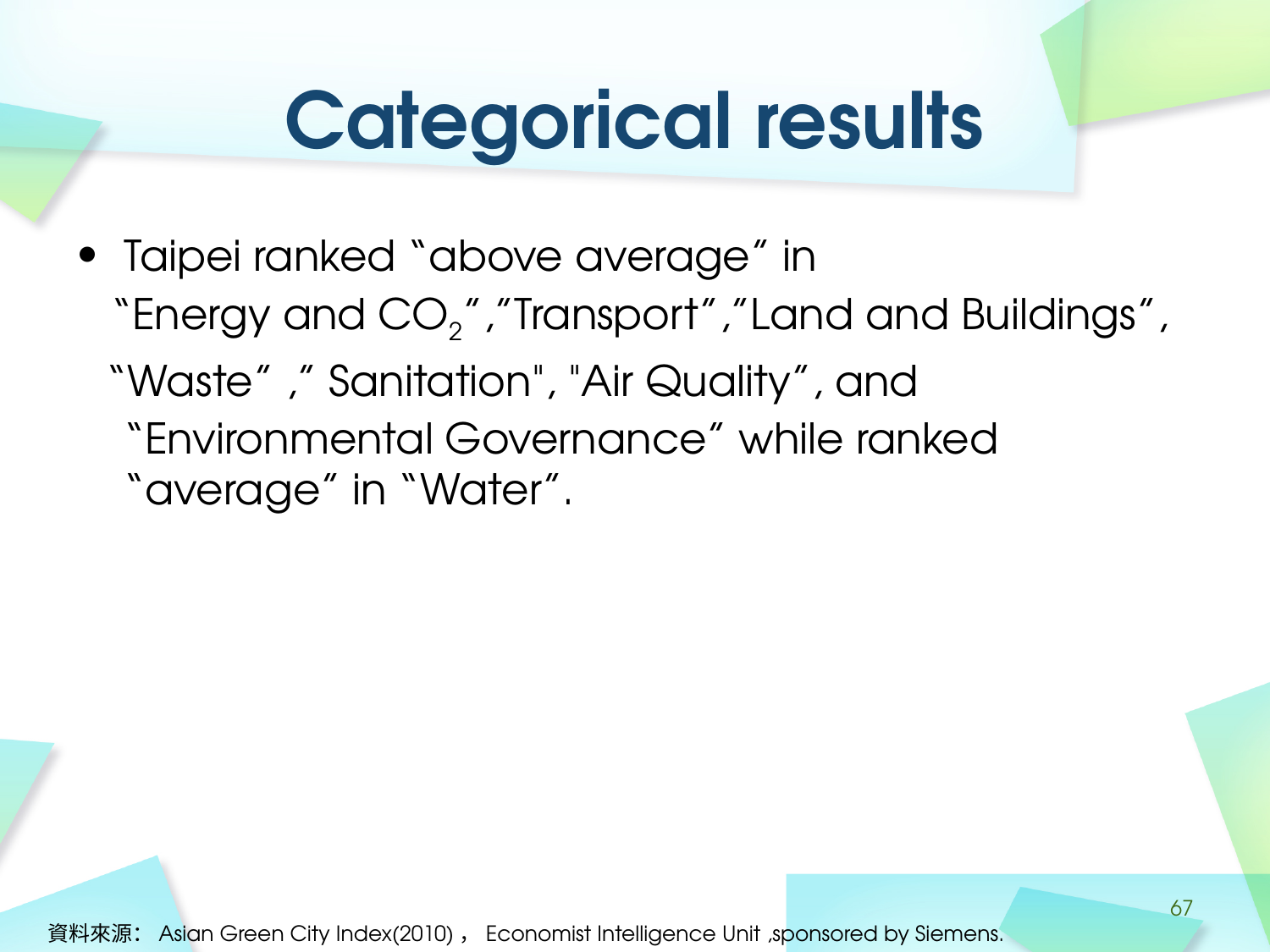

# Categorical results
Taipei ranked “above average” in
   “Energy and CO2”,”Transport”,”Land and Buildings”,
   “Waste” ,” Sanitation", "Air Quality”, and “Environmental Governance” while ranked “average” in “Water”.
67
資料來源：Asian Green City Index(2010)，Economist Intelligence Unit ,sponsored by Siemens.